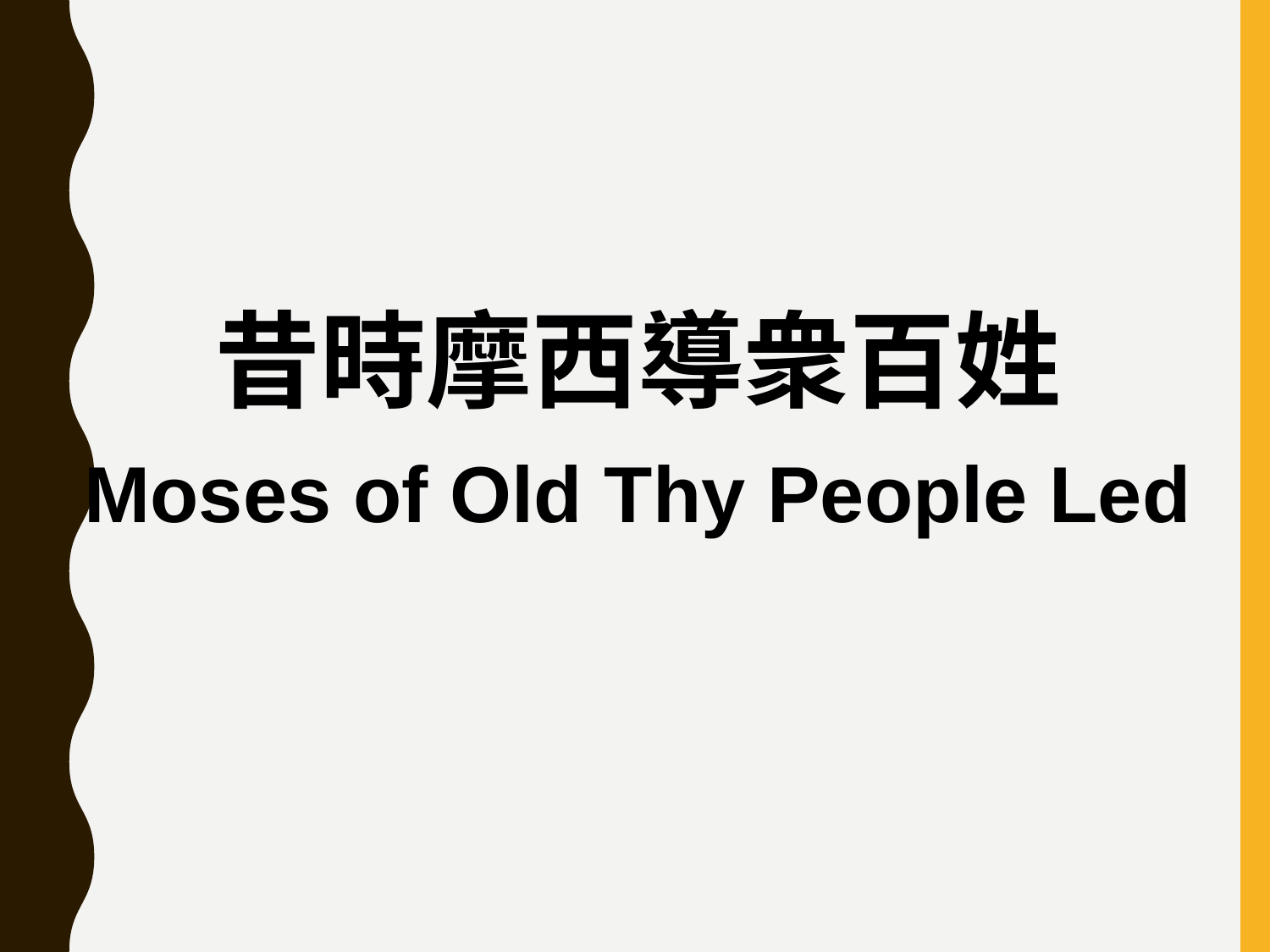

昔時摩西導衆百姓
Moses of Old Thy People Led